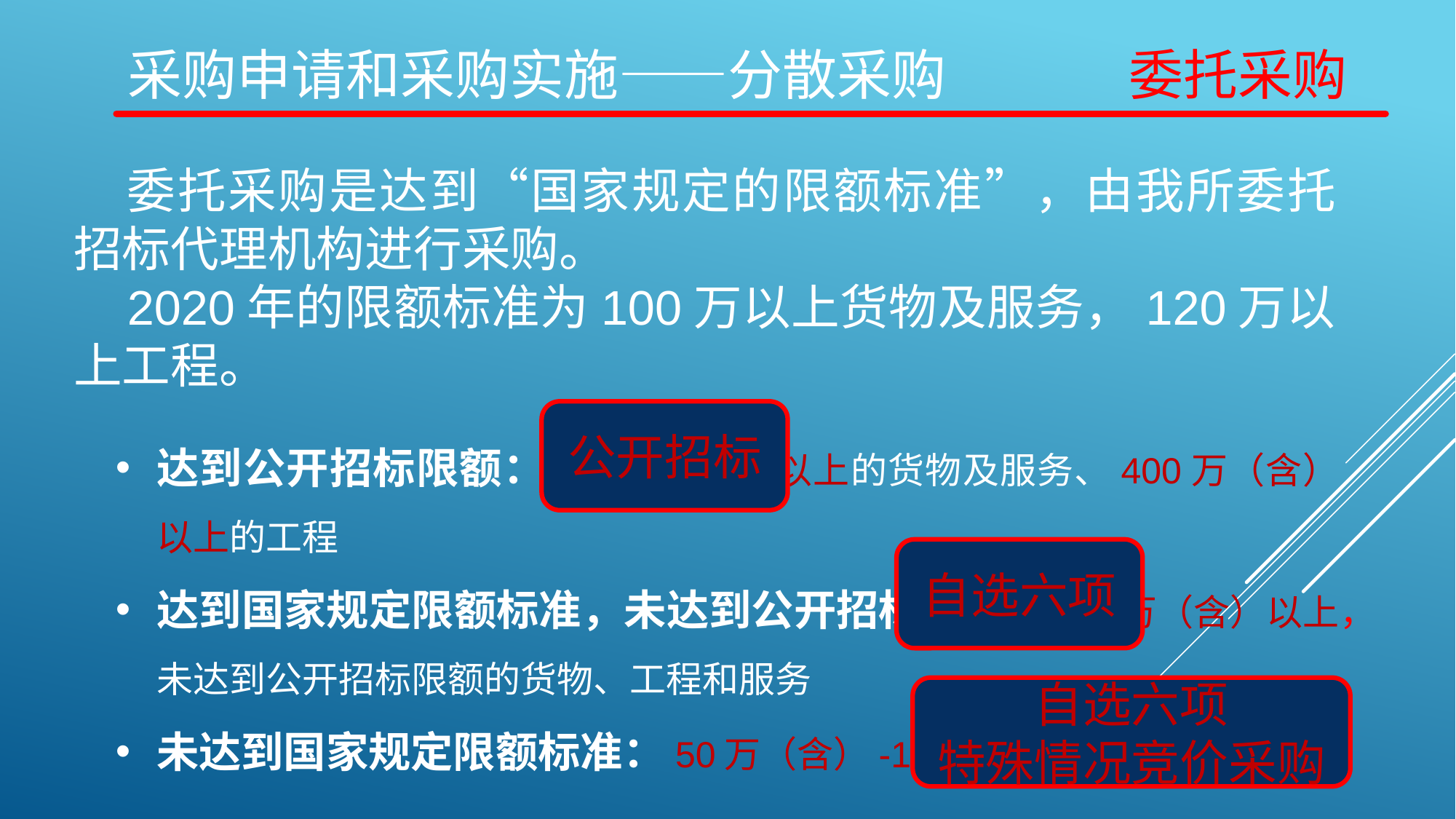

# 采购申请和采购实施——分散采购               委托采购
委托采购是达到“国家规定的限额标准”，由我所委托招标代理机构进行采购。
2020年的限额标准为100万以上货物及服务，120万以上工程。
公开招标
达到公开招标限额：200万（含）以上的货物及服务、400万（含）以上的工程
达到国家规定限额标准，未达到公开招标限额：100万（含）以上，未达到公开招标限额的货物、工程和服务
未达到国家规定限额标准：50万（含）-100万的货物、工程及服务
自选六项
自选六项
特殊情况竞价采购